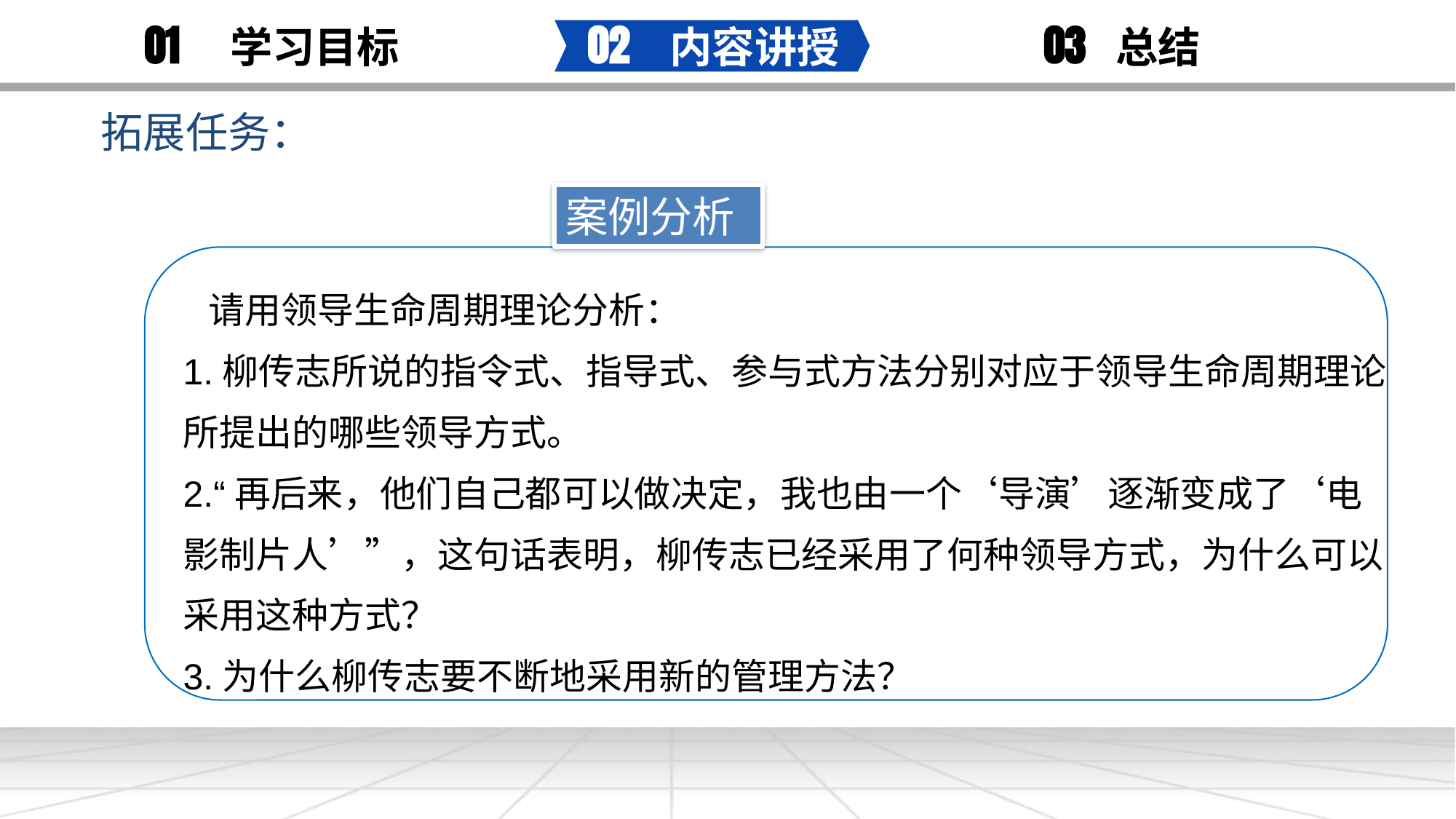

02   内容讲授
03  总结
01    学习目标

拓展任务：
添加
标题
案例分析

    请用领导生命周期理论分析：
1.柳传志所说的指令式、指导式、参与式方法分别对应于领导生命周期理论所提出的哪些领导方式。
2.“再后来，他们自己都可以做决定，我也由一个‘导演’逐渐变成了‘电影制片人’”，这句话表明，柳传志已经采用了何种领导方式，为什么可以采用这种方式？
3.为什么柳传志要不断地采用新的管理方法？